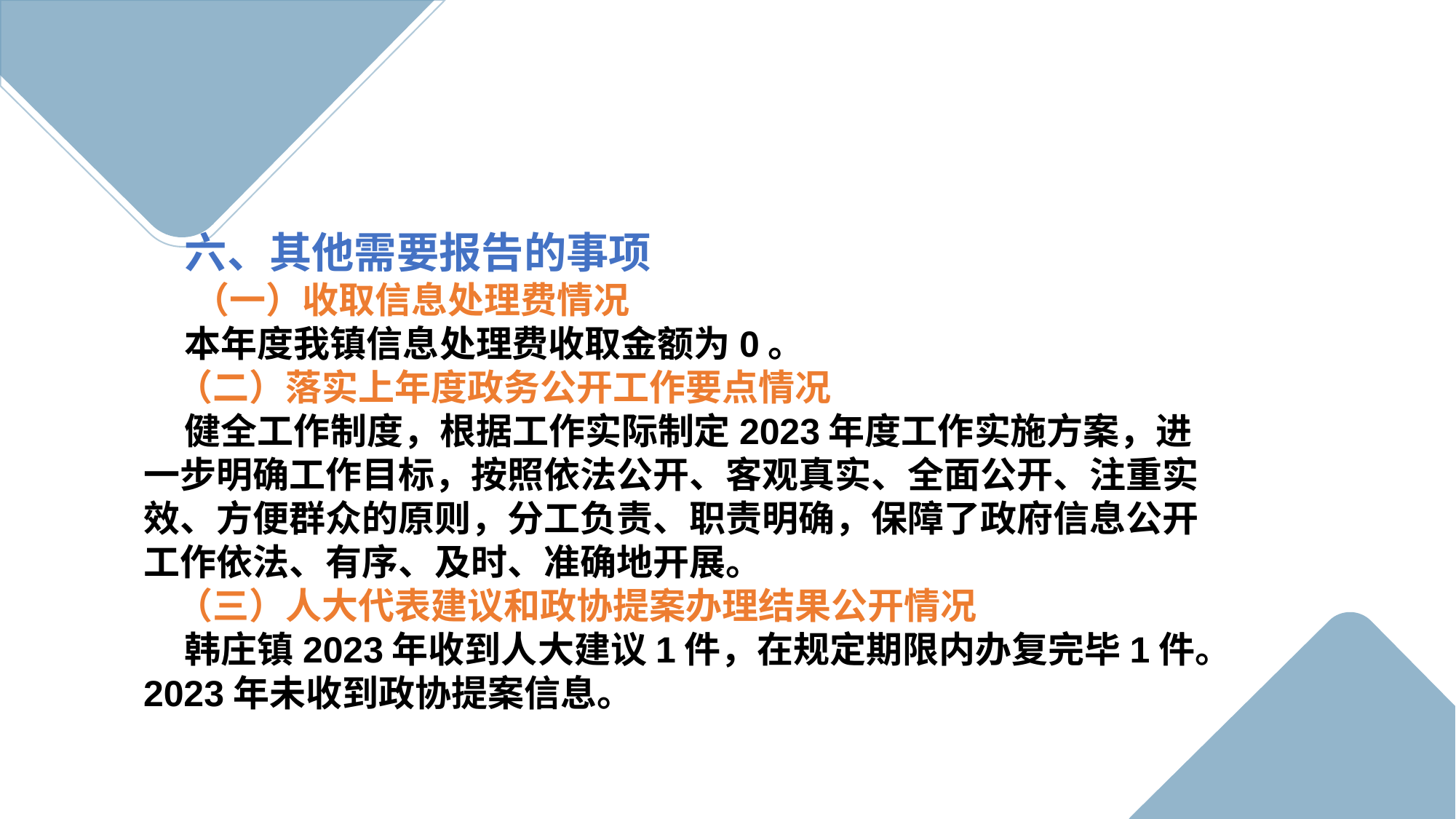

六、其他需要报告的事项
     （一）收取信息处理费情况
    本年度我镇信息处理费收取金额为0。
   （二）落实上年度政务公开工作要点情况
    健全工作制度，根据工作实际制定2023年度工作实施方案，进一步明确工作目标，按照依法公开、客观真实、全面公开、注重实效、方便群众的原则，分工负责、职责明确，保障了政府信息公开工作依法、有序、及时、准确地开展。
   （三）人大代表建议和政协提案办理结果公开情况
    韩庄镇2023年收到人大建议1件，在规定期限内办复完毕1件。2023年未收到政协提案信息。